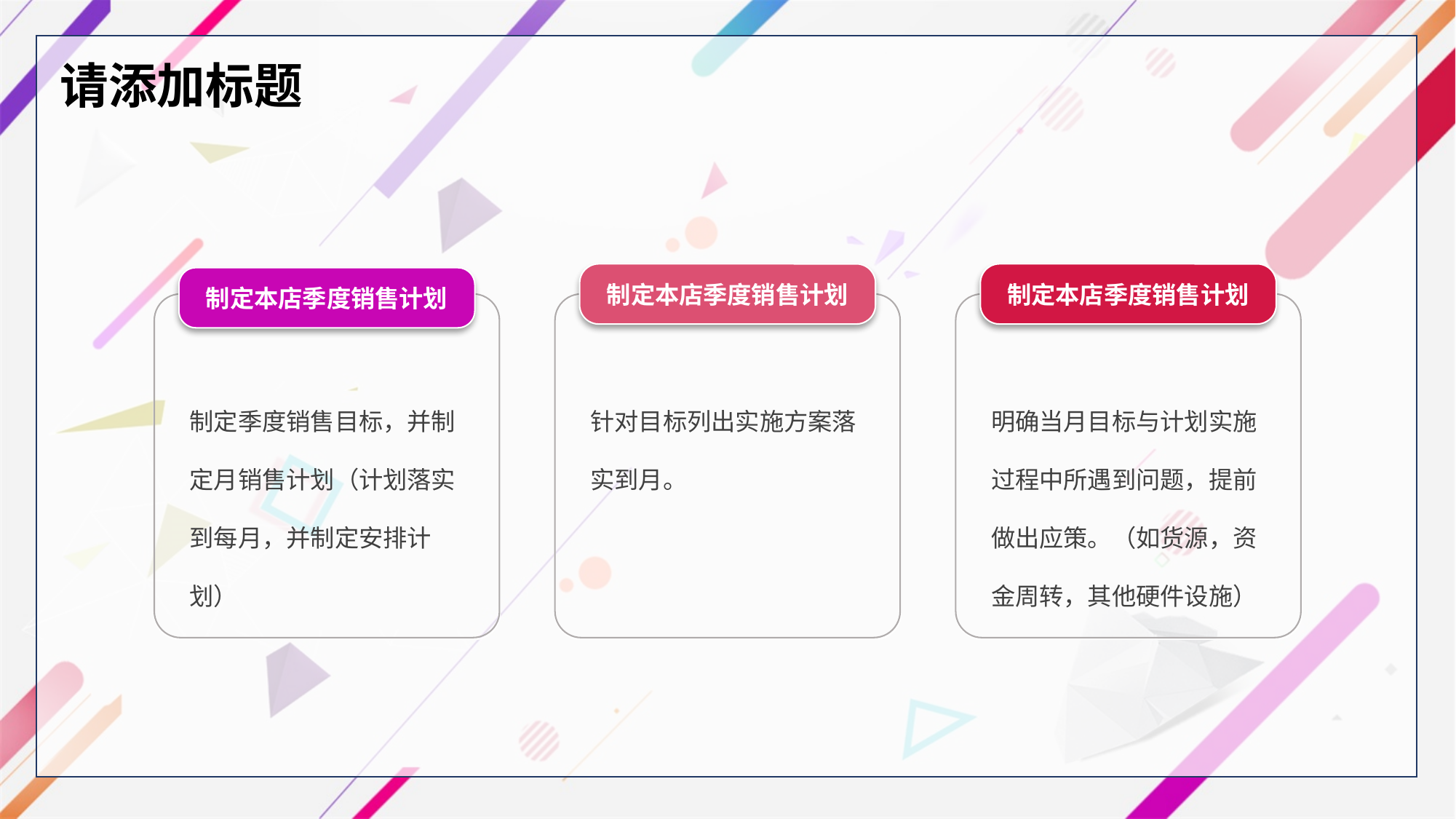

请添加标题
制定本店季度销售计划
制定本店季度销售计划
制定本店季度销售计划

制定季度销售目标，并制定月销售计划（计划落实到每月，并制定安排计划）
针对目标列出实施方案落实到月。
明确当月目标与计划实施过程中所遇到问题，提前做出应策。（如货源，资金周转，其他硬件设施）